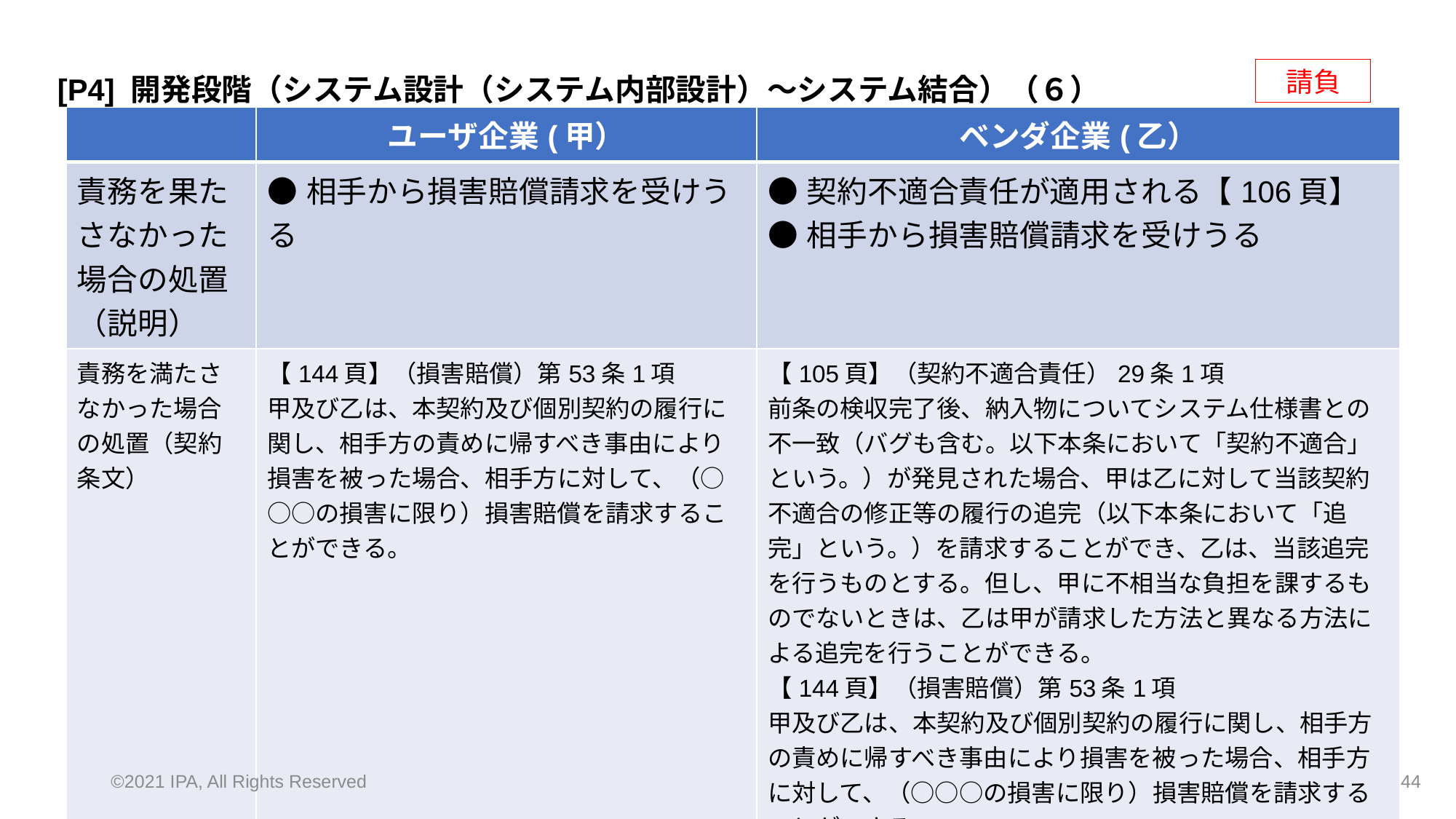

請負
[P4] 開発段階（システム設計（システム内部設計）～システム結合）（６）
|  | ユーザ企業(甲） | ベンダ企業(乙） |
| --- | --- | --- |
| 責務を果たさなかった場合の処置（説明） | ●相手から損害賠償請求を受けうる | ●契約不適合責任が適用される【106頁】 ●相手から損害賠償請求を受けうる |
| 責務を満たさなかった場合の処置（契約条文） | 【144頁】（損害賠償）第53条1項 甲及び乙は、本契約及び個別契約の履行に関し、相手方の責めに帰すべき事由により損害を被った場合、相手方に対して、（○○○の損害に限り）損害賠償を請求することができる。 | 【105頁】（契約不適合責任）29条1項 前条の検収完了後、納入物についてシステム仕様書との不一致（バグも含む。以下本条において「契約不適合」という。）が発見された場合、甲は乙に対して当該契約不適合の修正等の履行の追完（以下本条において「追完」という。）を請求することができ、乙は、当該追完を行うものとする。但し、甲に不相当な負担を課するものでないときは、乙は甲が請求した方法と異なる方法による追完を行うことができる。 【144頁】（損害賠償）第53条1項 甲及び乙は、本契約及び個別契約の履行に関し、相手方の責めに帰すべき事由により損害を被った場合、相手方に対して、（○○○の損害に限り）損害賠償を請求することができる。 |
| 関連判例 (トピック別) | [T5]プロジェクトマネジメント | [T4]プロジェクトマネジメント [T6]セキュリティ |
©2021 IPA, All Rights Reserved
44